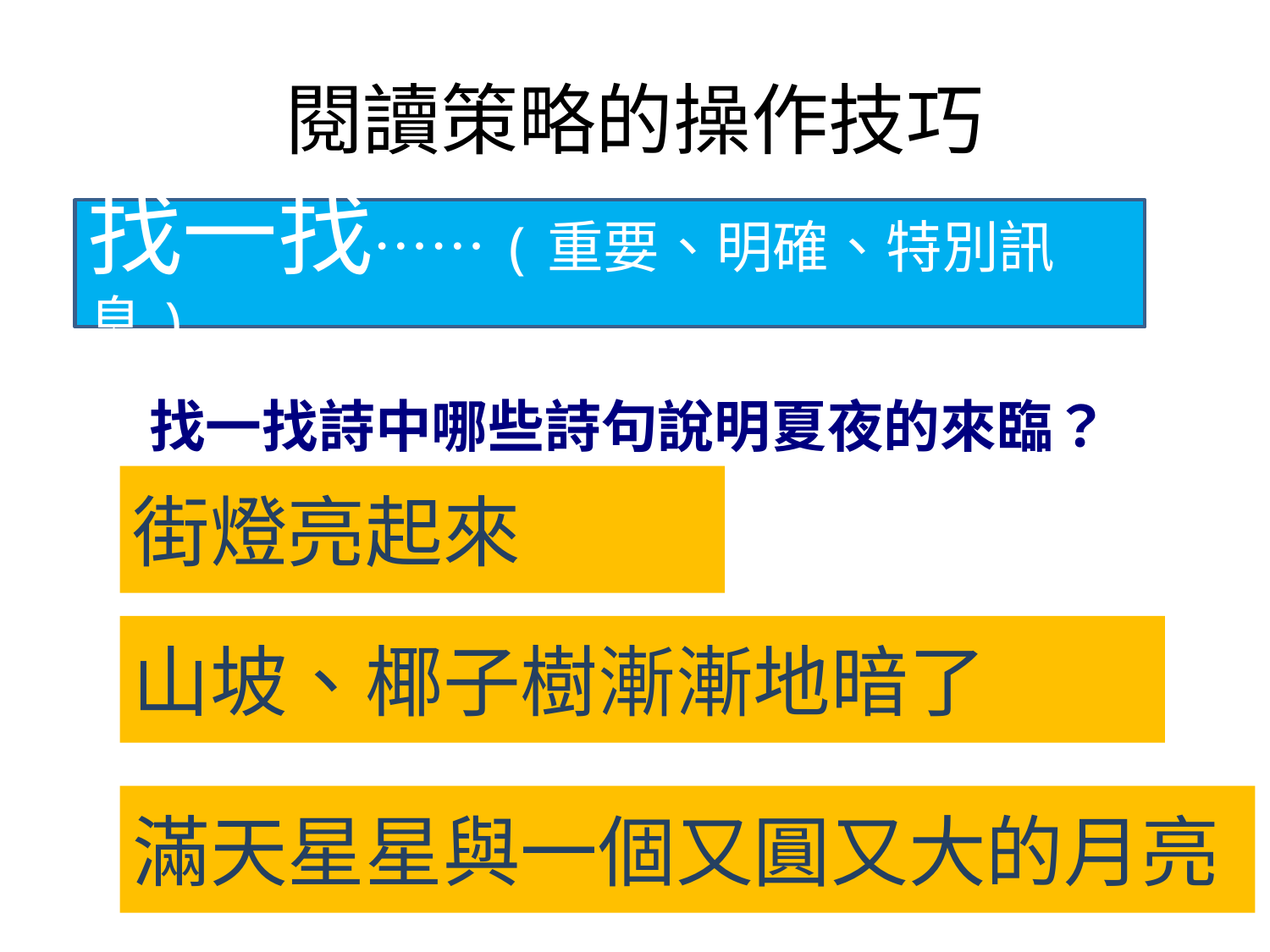

# 閱讀策略的操作技巧
找一找……(重要、明確、特別訊息)
    找一找詩中哪些詩句說明夏夜的來臨？
街燈亮起來
|  |
| --- |
山坡、椰子樹漸漸地暗了
滿天星星與一個又圓又大的月亮